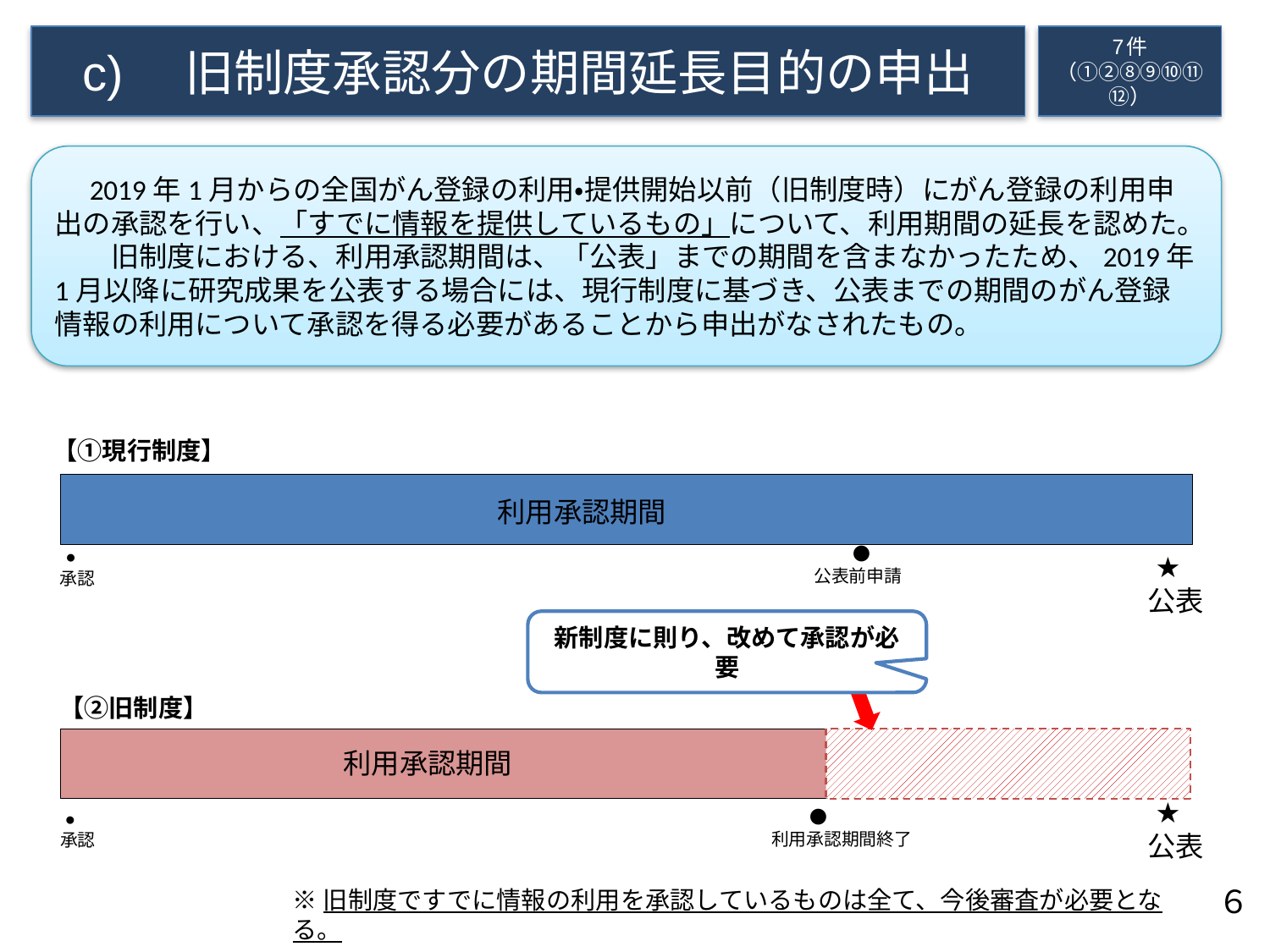

# c)　旧制度承認分の期間延長目的の申出
7件
（①②⑧⑨⑩⑪⑫）
　2019年1月からの全国がん登録の利用・提供開始以前（旧制度時）にがん登録の利用申出の承認を行い、「すでに情報を提供しているもの」について、利用期間の延長を認めた。
　　旧制度における、利用承認期間は、「公表」までの期間を含まなかったため、2019年1月以降に研究成果を公表する場合には、現行制度に基づき、公表までの期間のがん登録情報の利用について承認を得る必要があることから申出がなされたもの。
【①現行制度】

利用承認期間
　　●
公表前申請
 ●
承認
 ★
公表
新制度に則り、改めて承認が必要

【②旧制度】

利用承認期間
 ★
公表
　　●
利用承認期間終了
 ●
承認
６
※旧制度ですでに情報の利用を承認しているものは全て、今後審査が必要となる。